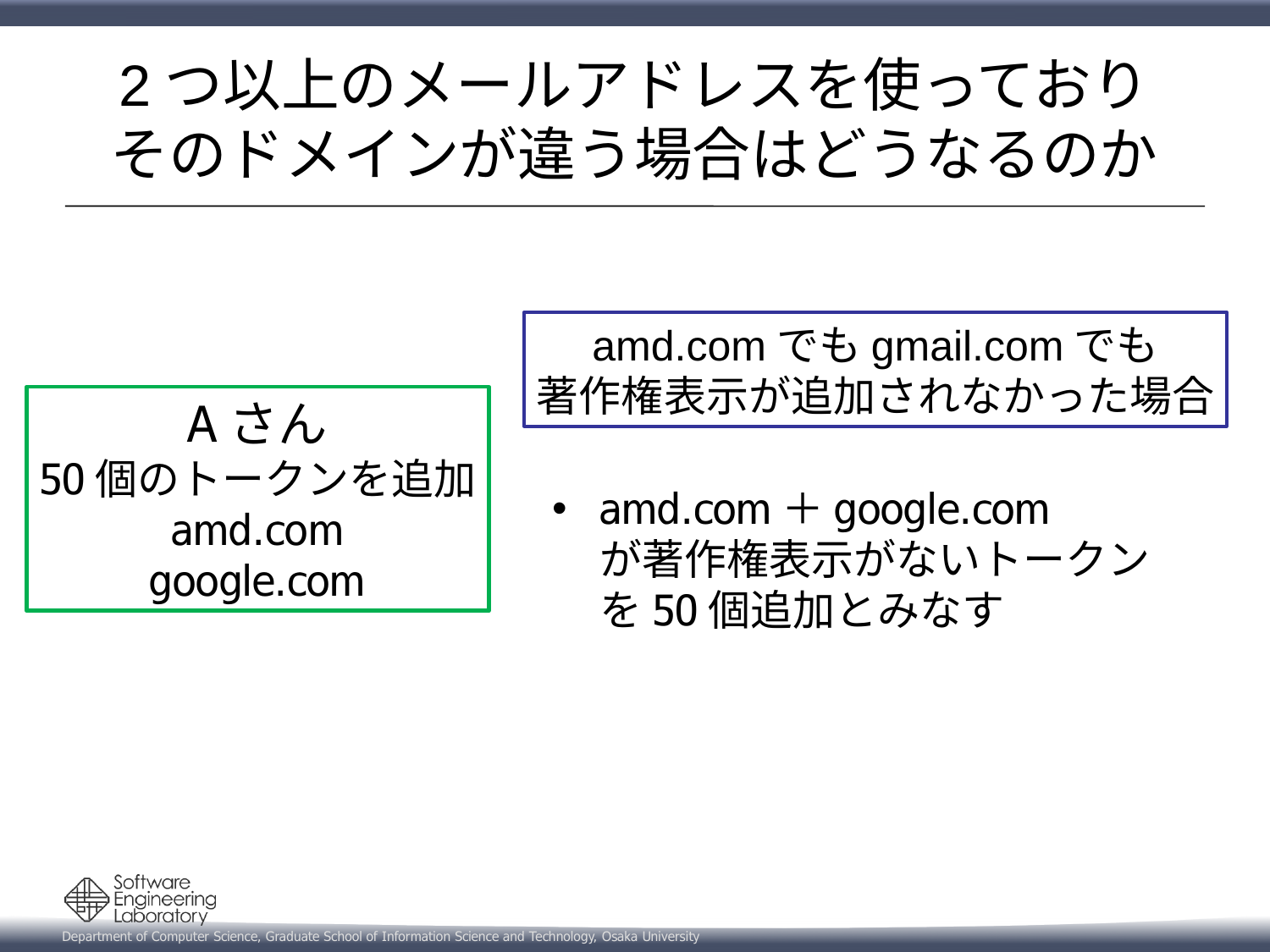

# 2つ以上のメールアドレスを使っており そのドメインが違う場合はどうなるのか
amd.comでもgmail.comでも
著作権表示が追加されなかった場合
Aさん
50個のトークンを追加
amd.com
google.com
amd.com＋google.com
が著作権表示がないトークン
を50個追加とみなす